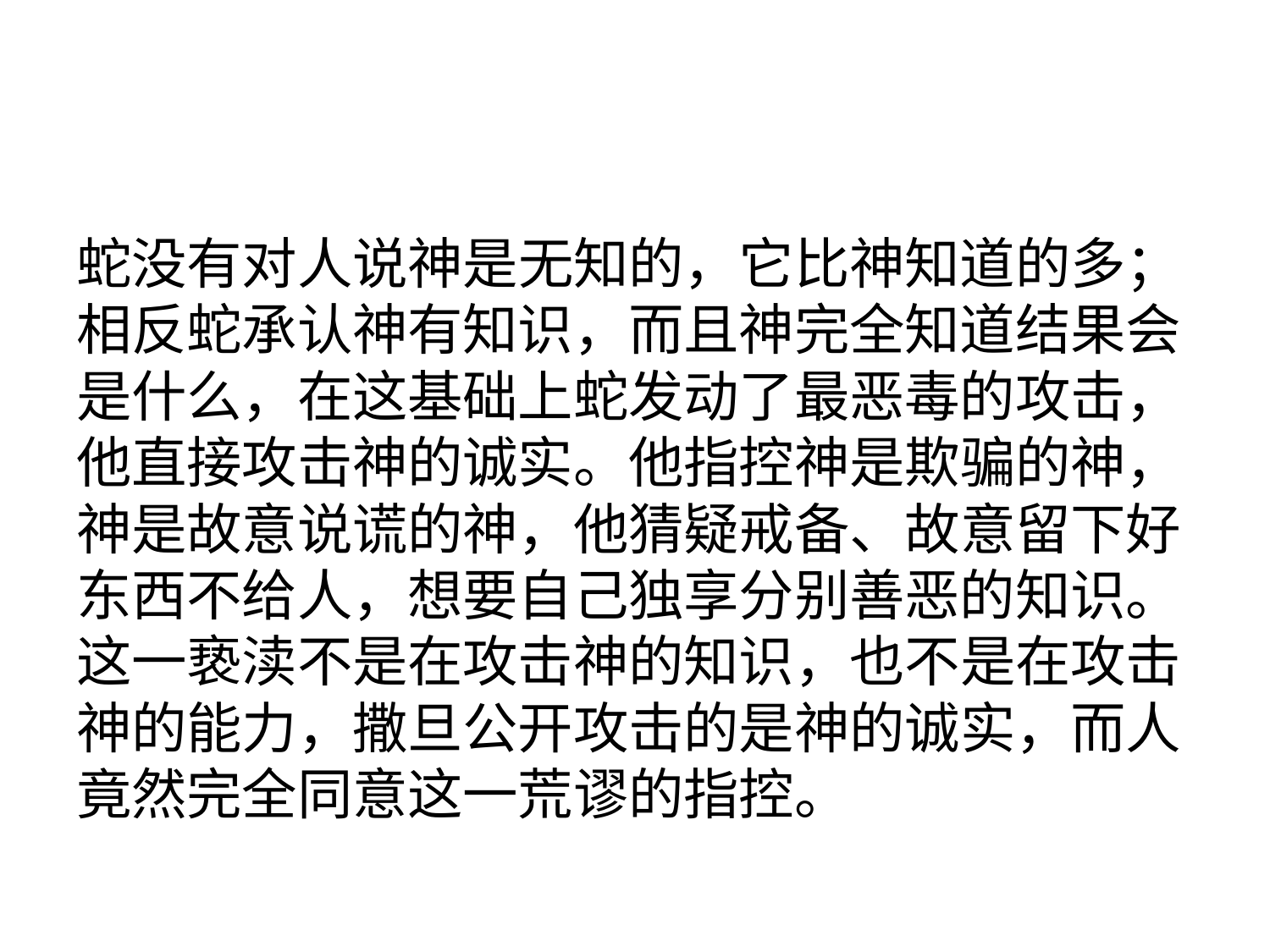

#
蛇没有对人说神是无知的，它比神知道的多；相反蛇承认神有知识，而且神完全知道结果会是什么，在这基础上蛇发动了最恶毒的攻击，他直接攻击神的诚实。他指控神是欺骗的神，神是故意说谎的神，他猜疑戒备、故意留下好东西不给人，想要自己独享分别善恶的知识。这一亵渎不是在攻击神的知识，也不是在攻击神的能力，撒旦公开攻击的是神的诚实，而人竟然完全同意这一荒谬的指控。